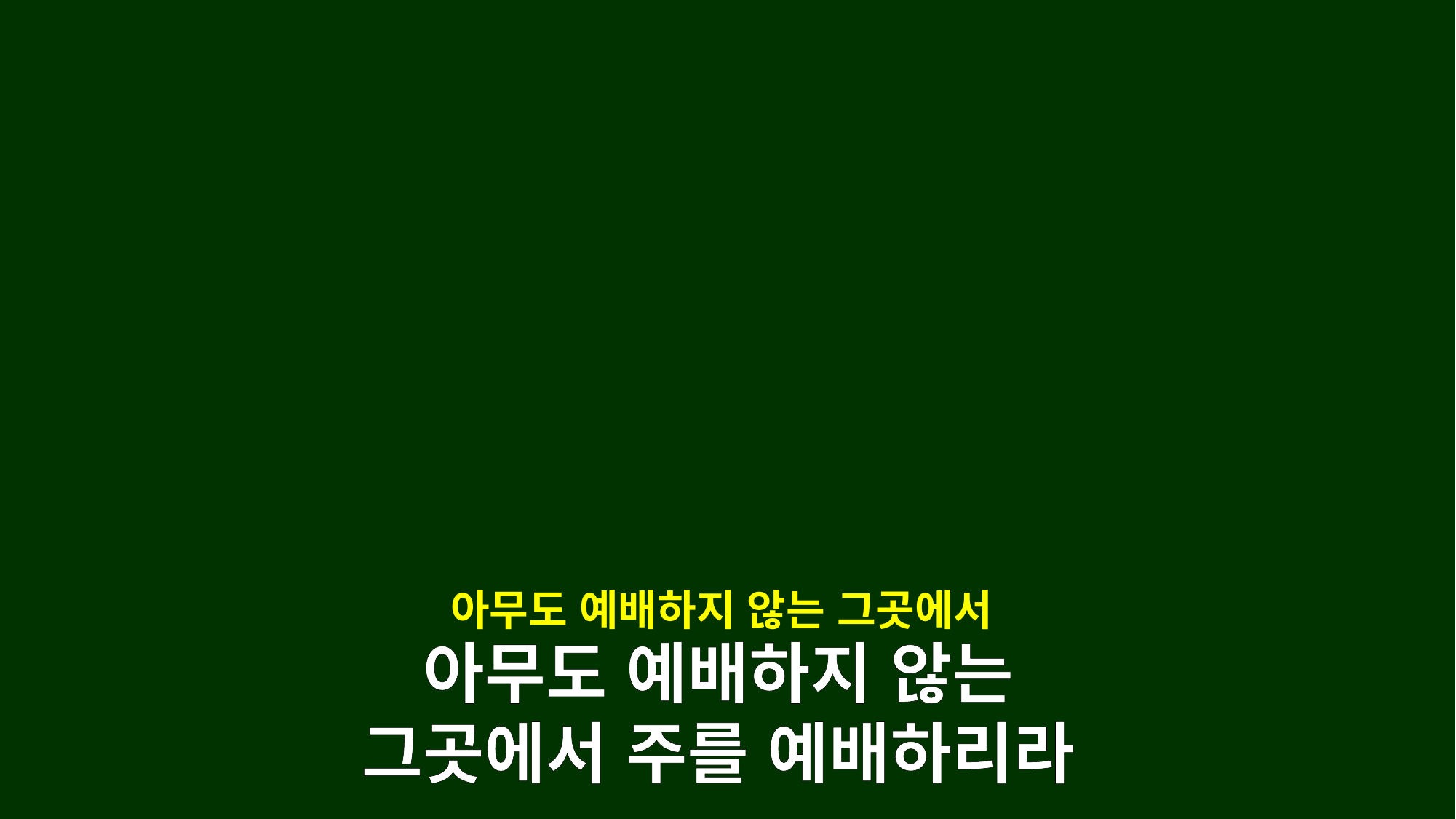

아무도 예배하지 않는 그곳에서
아무도 예배하지 않는
그곳에서 주를 예배하리라